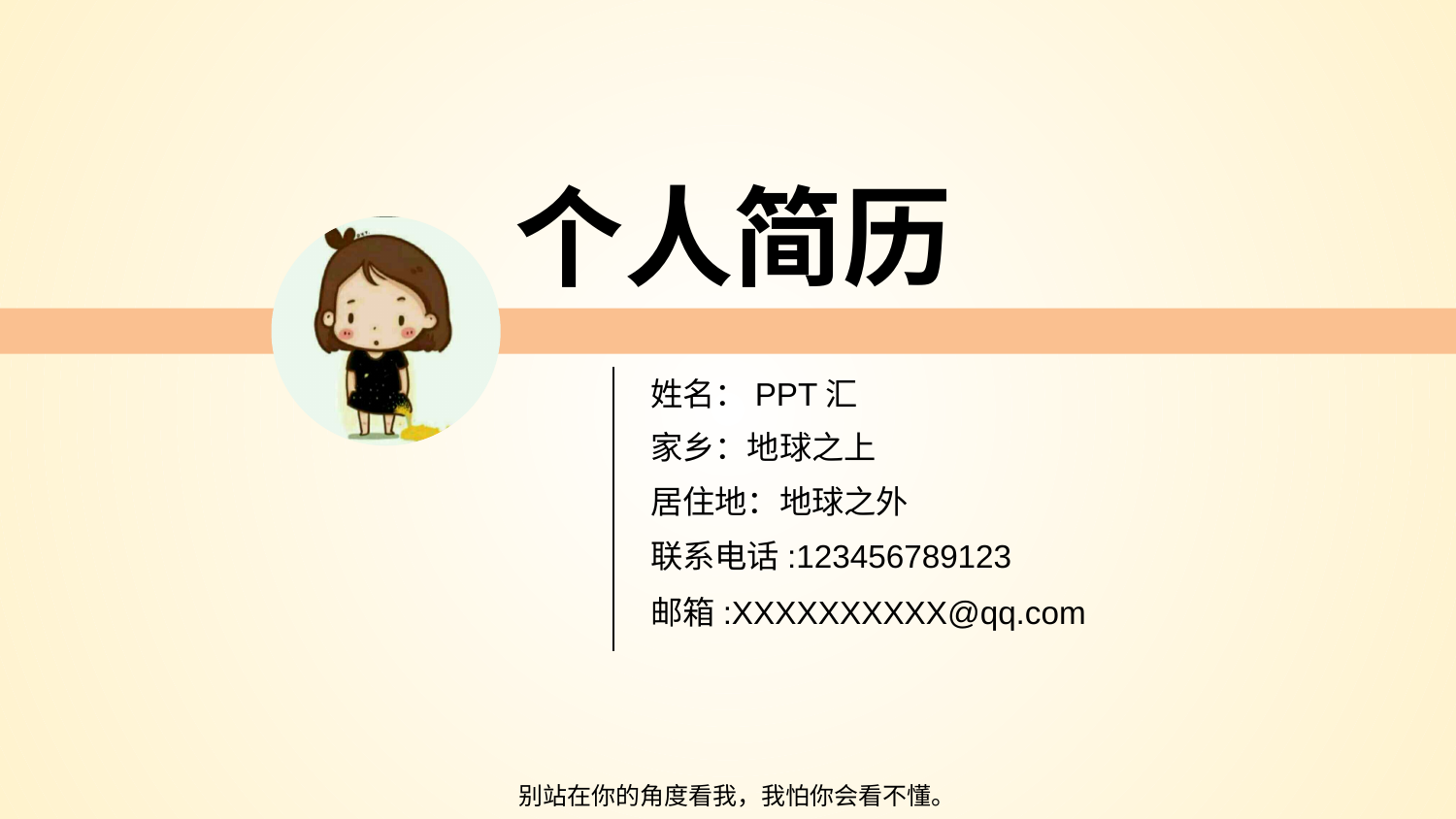

个人简历

姓名：PPT汇
家乡：地球之上
居住地：地球之外
联系电话:123456789123
邮箱:XXXXXXXXXX@qq.com
别站在你的角度看我，我怕你会看不懂。